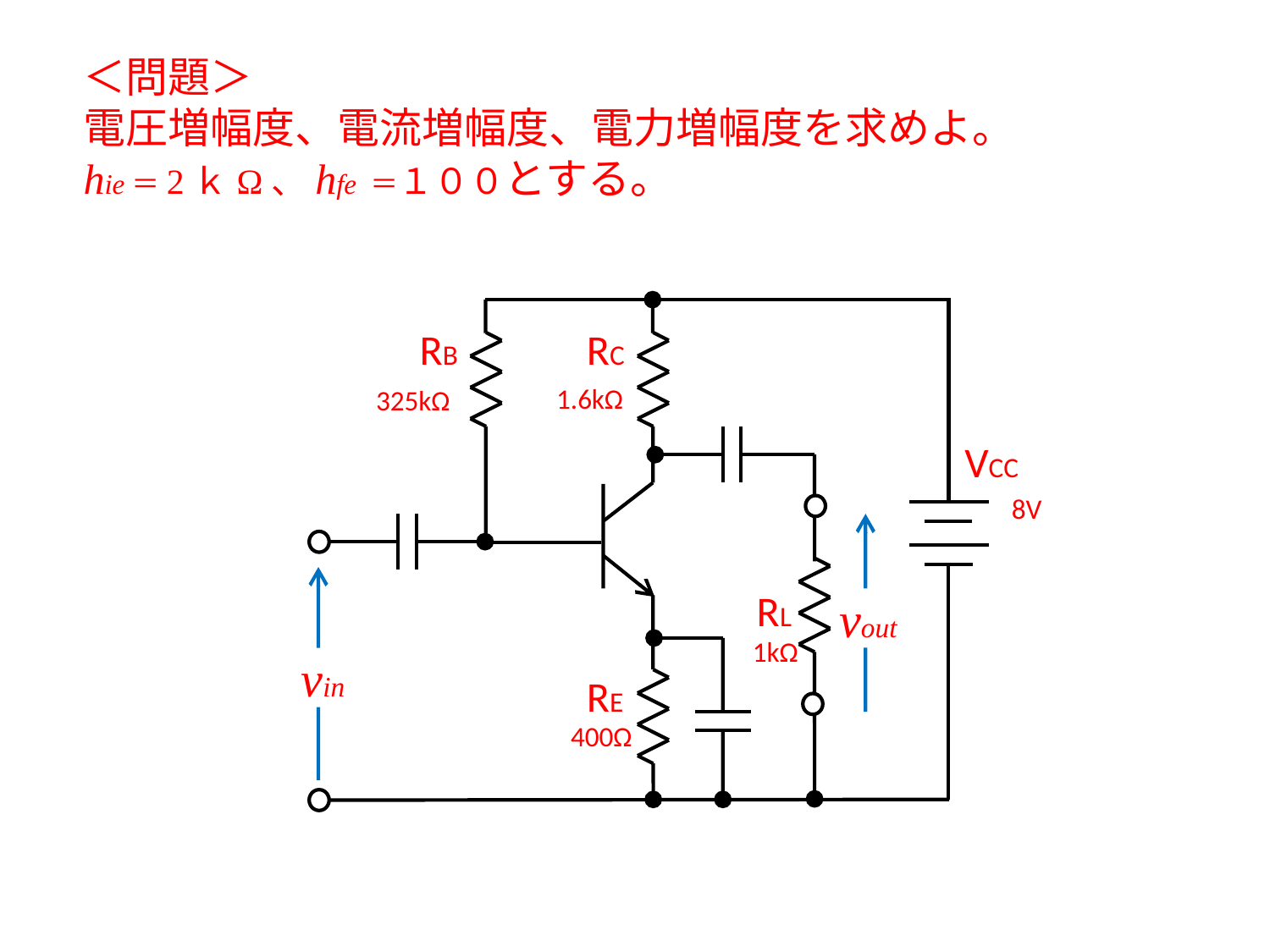

＜問題＞
電圧増幅度、電流増幅度、電力増幅度を求めよ。
hie＝2ｋΩ、hfe ＝１００とする。

RB
RC

1.6kΩ
325kΩ

VCC

RL
vout

1kΩ

vin

RE

400Ω

8V